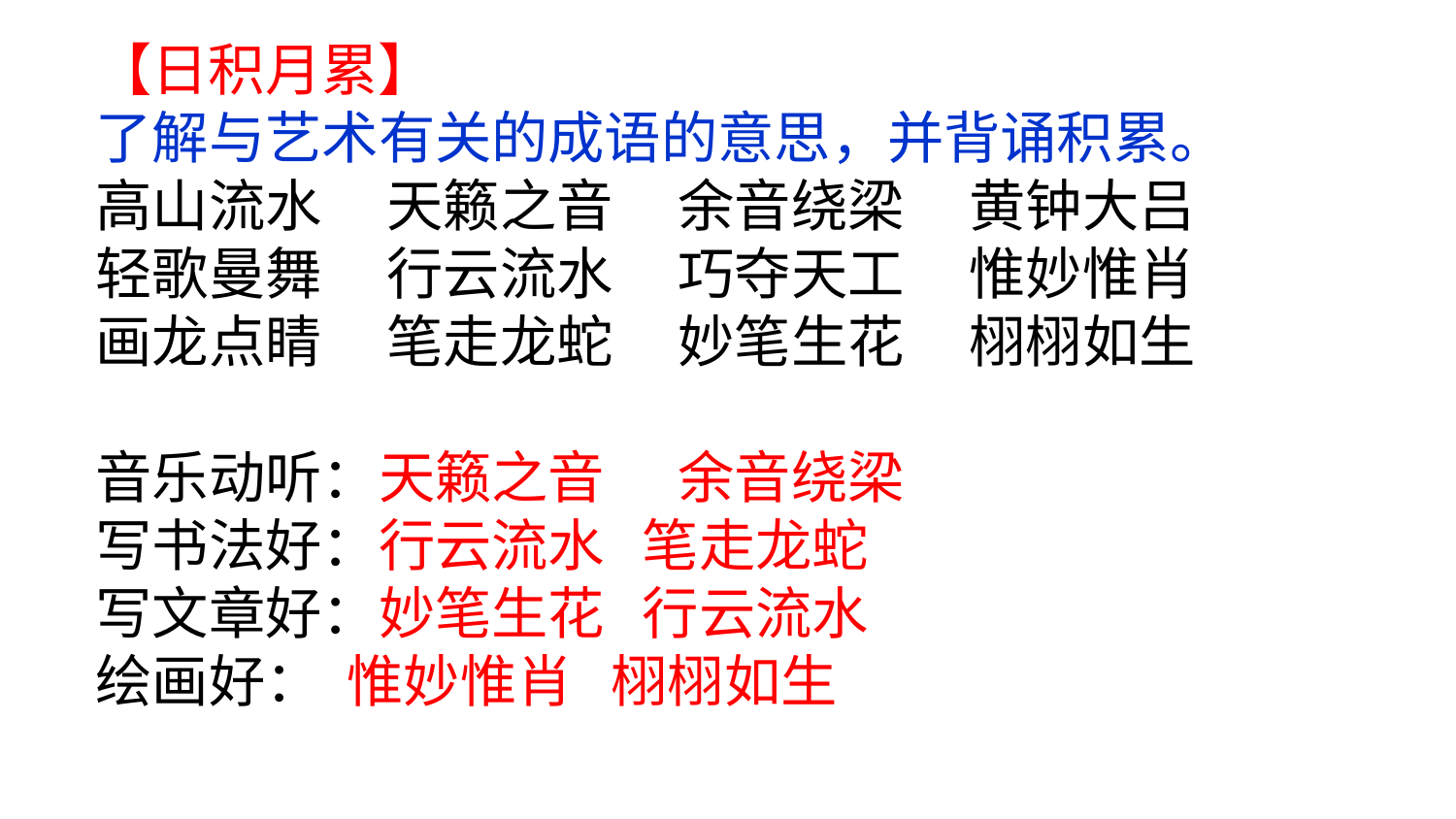

【日积月累】
了解与艺术有关的成语的意思，并背诵积累。
高山流水	天籁之音	余音绕梁	黄钟大吕
轻歌曼舞	行云流水	巧夺天工	惟妙惟肖
画龙点睛	笔走龙蛇	妙笔生花	栩栩如生

音乐动听：天籁之音	余音绕梁
写书法好：行云流水   笔走龙蛇
写文章好：妙笔生花   行云流水
绘画好：  惟妙惟肖   栩栩如生